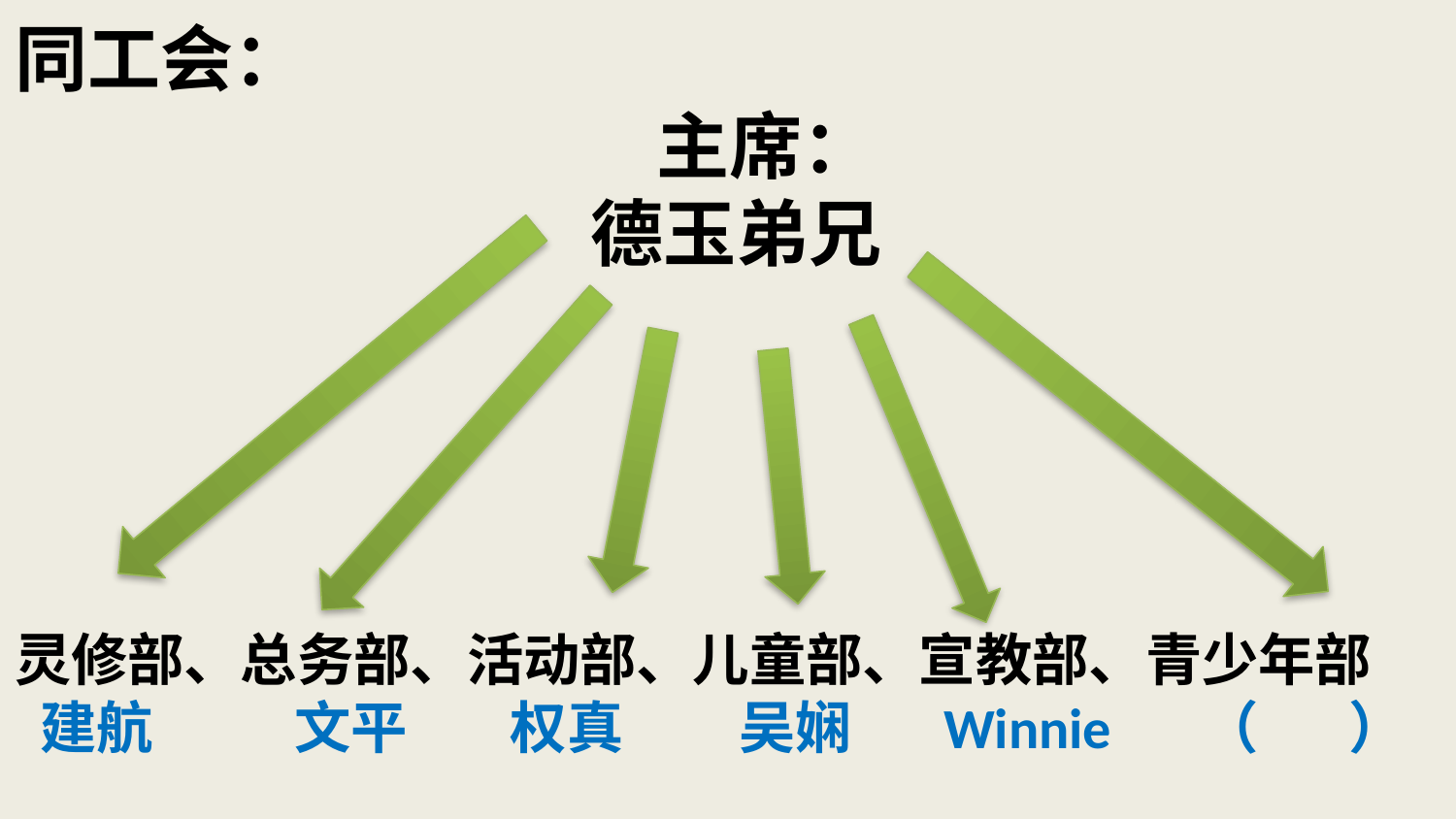

# 同工会： 主席： 德玉弟兄 灵修部、总务部、活动部、儿童部、宣教部、青少年部 建航           文平        权真         吴娴      Winnie      （       ）